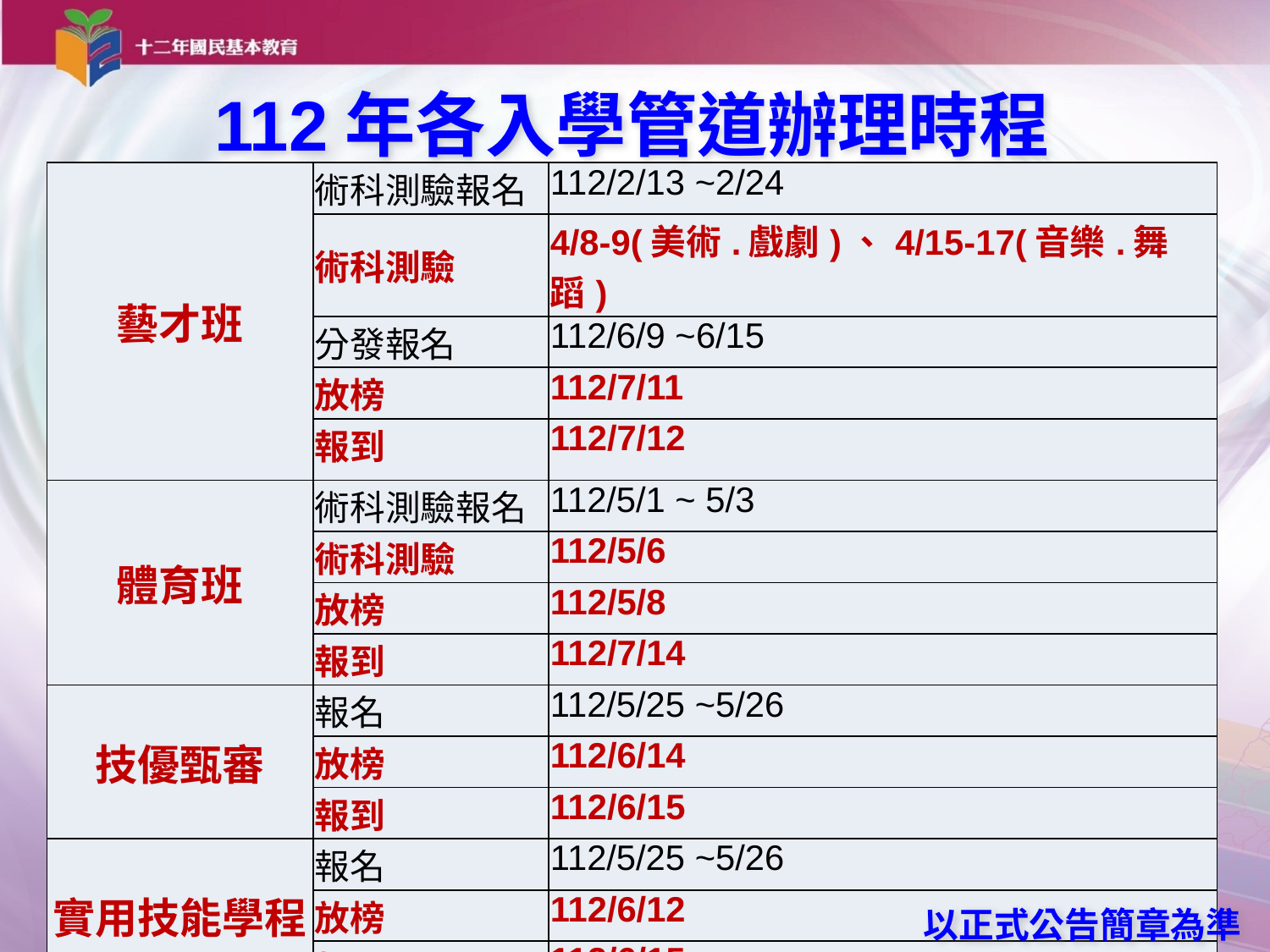

112年各入學管道辦理時程
| 藝才班 | 術科測驗報名 | 112/2/13 ~2/24 |
| --- | --- | --- |
|  | 術科測驗 | 4/8-9(美術.戲劇)、4/15-17(音樂.舞蹈) |
|  | 分發報名 | 112/6/9 ~6/15 |
|  | 放榜 | 112/7/11 |
|  | 報到 | 112/7/12 |
| 體育班 | 術科測驗報名 | 112/5/1 ~ 5/3 |
|  | 術科測驗 | 112/5/6 |
|  | 放榜 | 112/5/8 |
|  | 報到 | 112/7/14 |
| 技優甄審 | 報名 | 112/5/25 ~5/26 |
|  | 放榜 | 112/6/14 |
|  | 報到 | 112/6/15 |
| 實用技能學程 | 報名 | 112/5/25 ~5/26 |
|  | 放榜 | 112/6/12 |
|  | 報到 | 112/6/15 |
| 建教合作班 | 112/3/1 報名開始（詳細日程依各校規定） |  |
66
以正式公告簡章為準